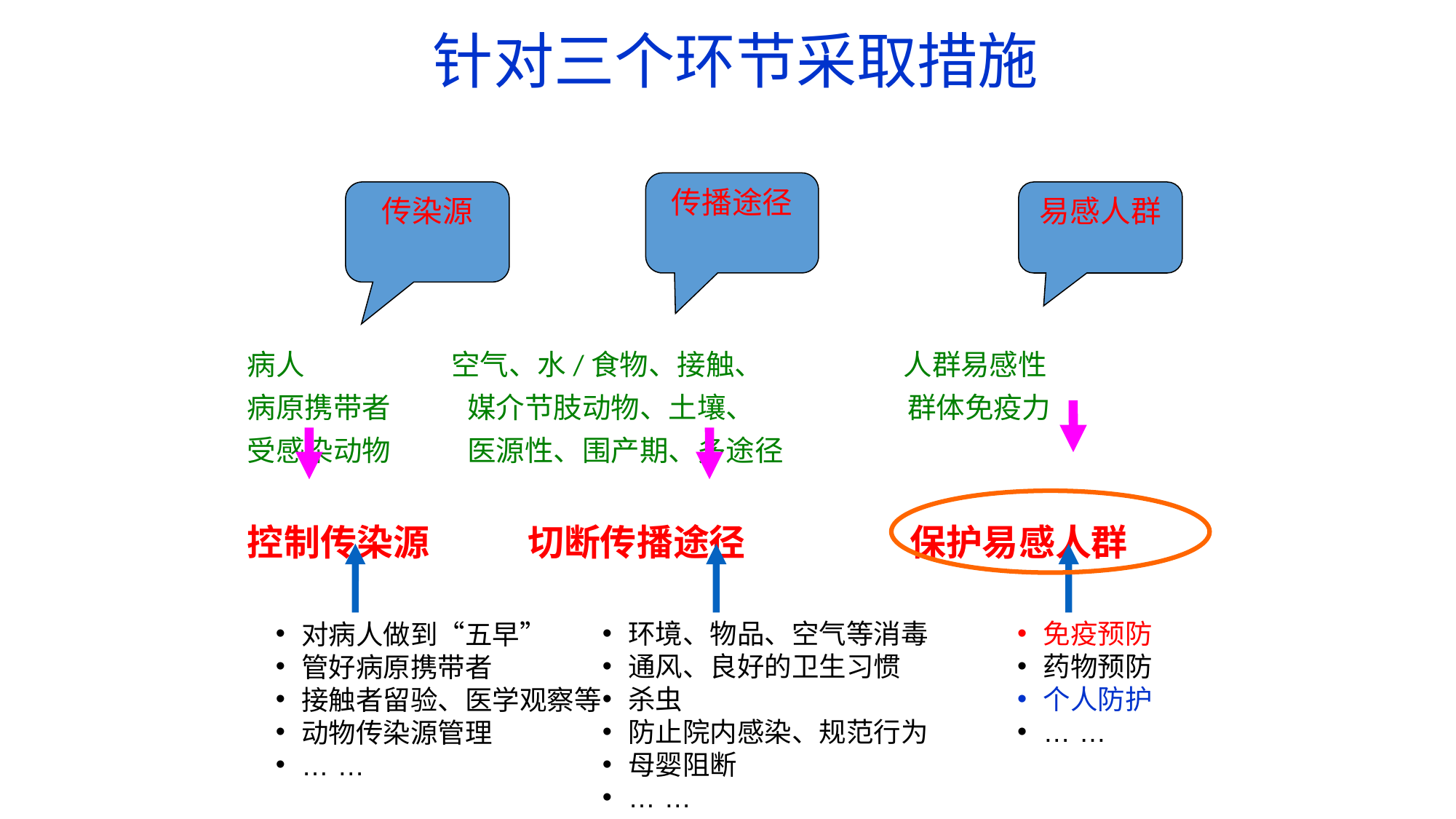

针对三个环节采取措施
传播途径
传染源
易感人群

病人                       空气、水/食物、接触、                      人群易感性
病原携带者            媒介节肢动物、土壤、                        群体免疫力
受感染动物            医源性、围产期、多途径

控制传染源            切断传播途径                    保护易感人群

环境、物品、空气等消毒
通风、良好的卫生习惯
杀虫
防止院内感染、规范行为
母婴阻断
… …
免疫预防
药物预防
个人防护
… …
对病人做到“五早”
管好病原携带者
接触者留验、医学观察等
动物传染源管理
… …